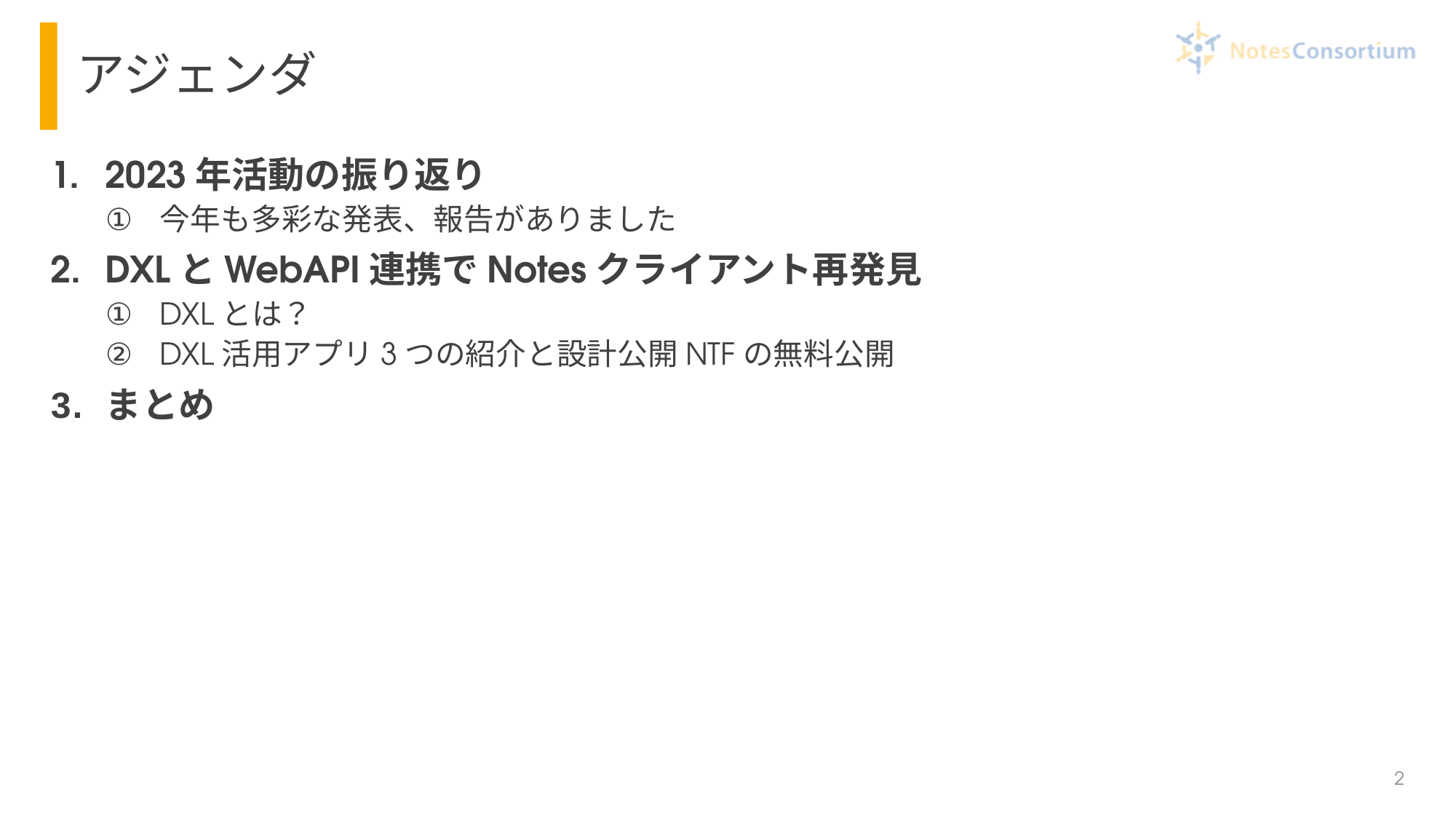

# アジェンダ
2023年活動の振り返り
今年も多彩な発表、報告がありました
DXLとWebAPI連携でNotesクライアント再発見
DXLとは？
DXL活用アプリ3つの紹介と設計公開NTFの無料公開
まとめ
2